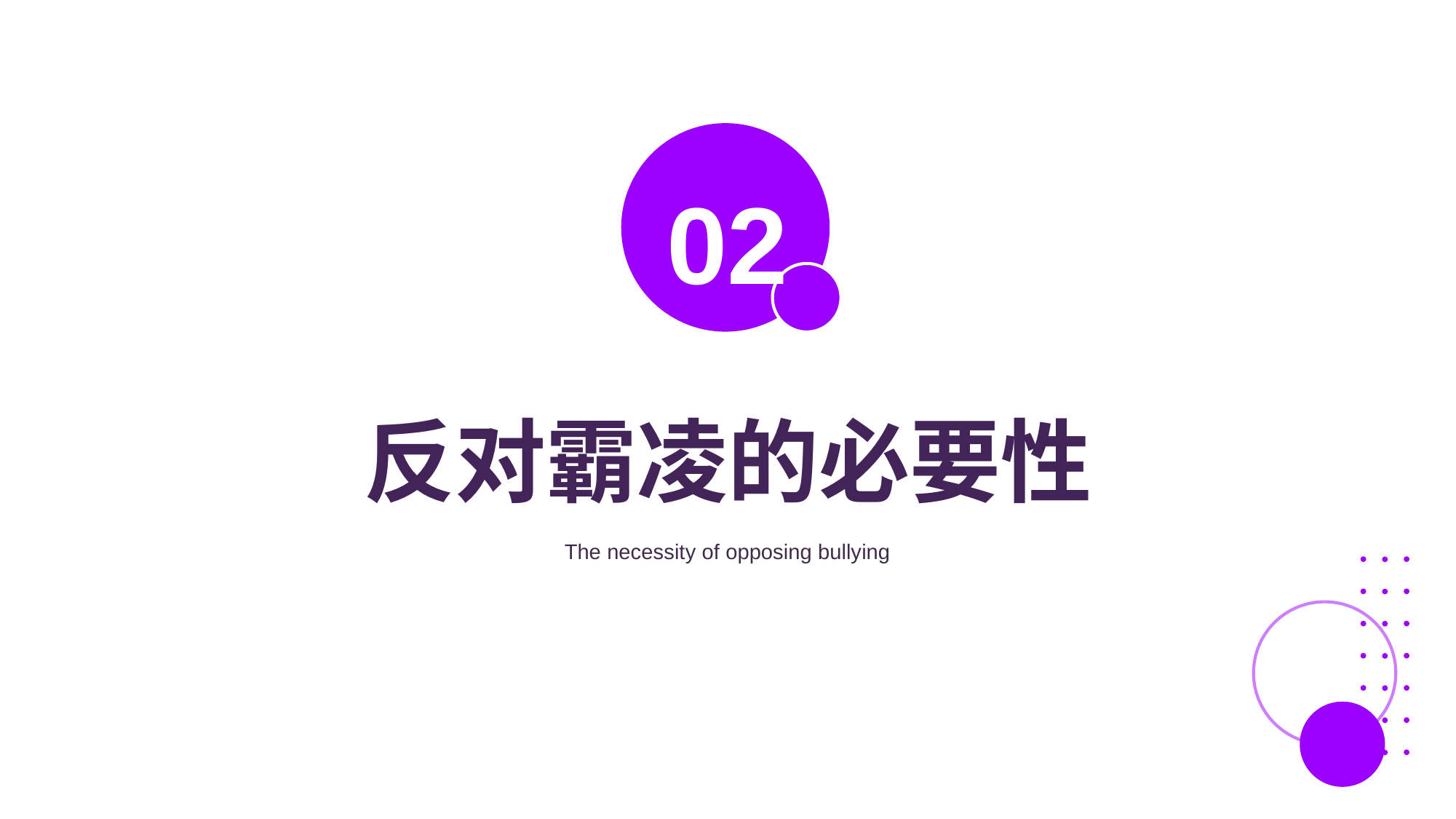

02
反对霸凌的必要性
The necessity of opposing bullying